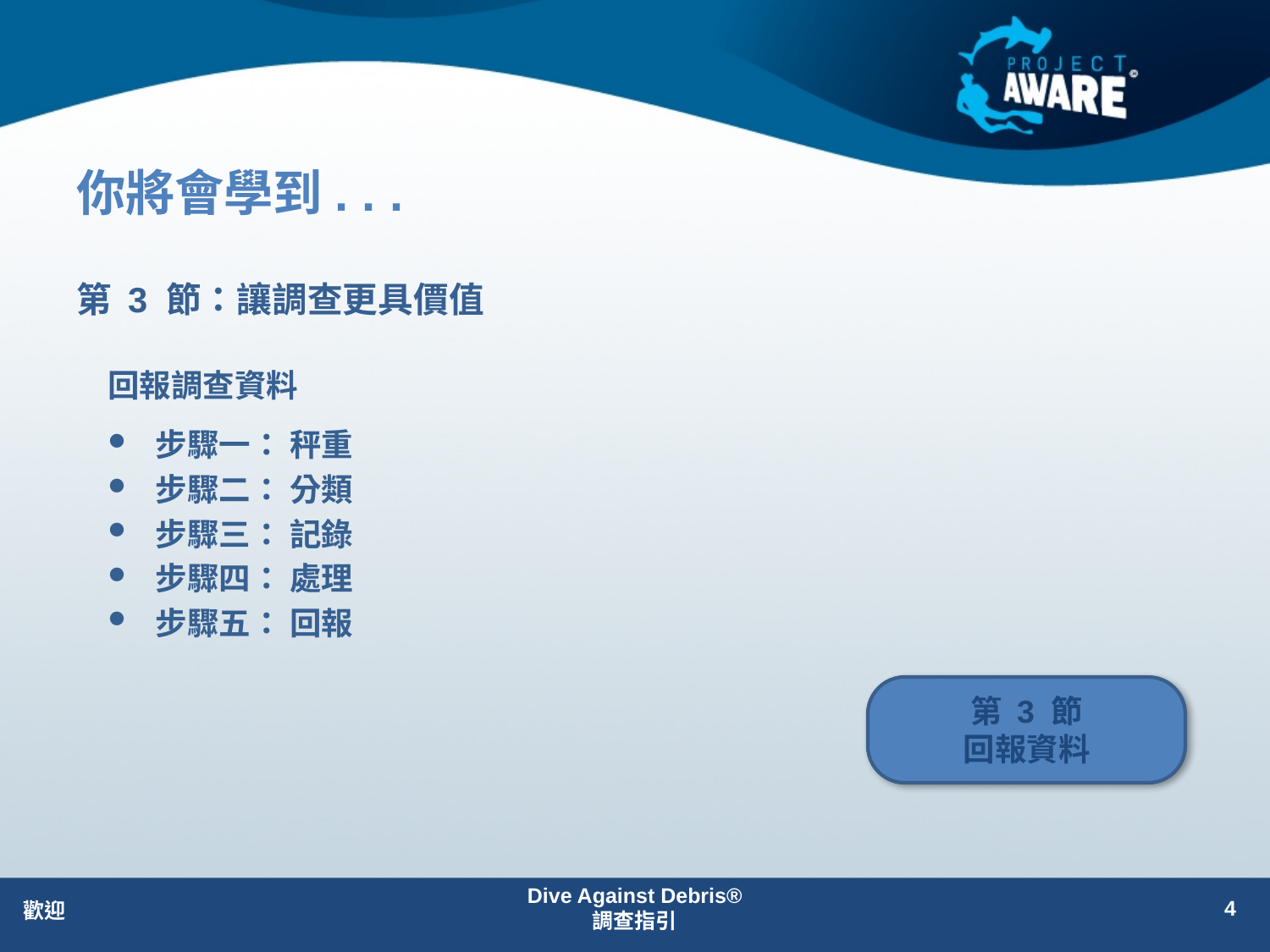

# 你將會學到. . .
第 3 節：讓調查更具價值
回報調查資料
步驟一： 秤重
步驟二： 分類
步驟三： 記錄
步驟四： 處理
步驟五： 回報

第 3 節
回報資料
Dive Against Debris®
調查指引
4
歡迎